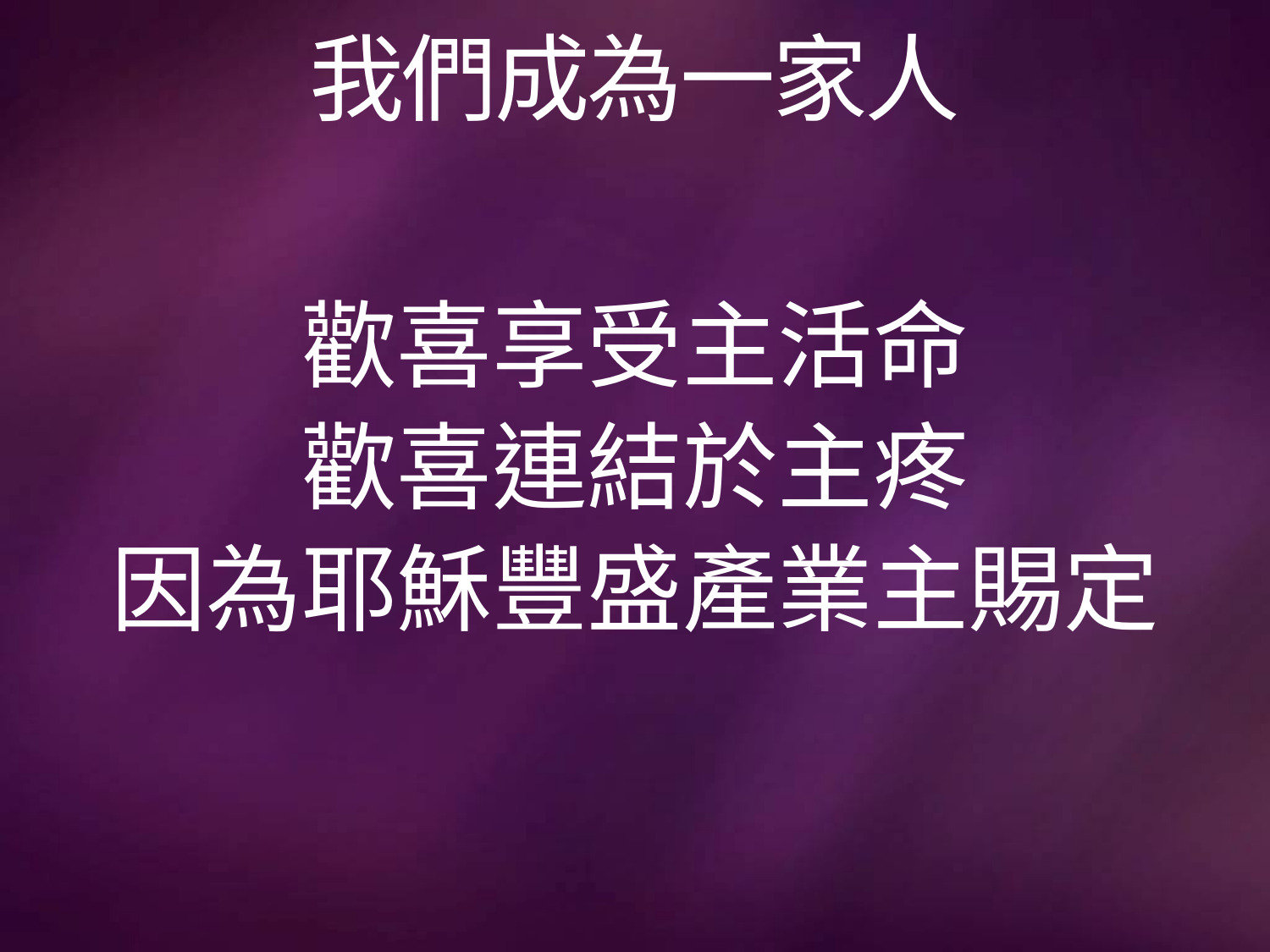

# 我們成為一家人
歡喜享受主活命
歡喜連結於主疼
因為耶穌豐盛產業主賜定